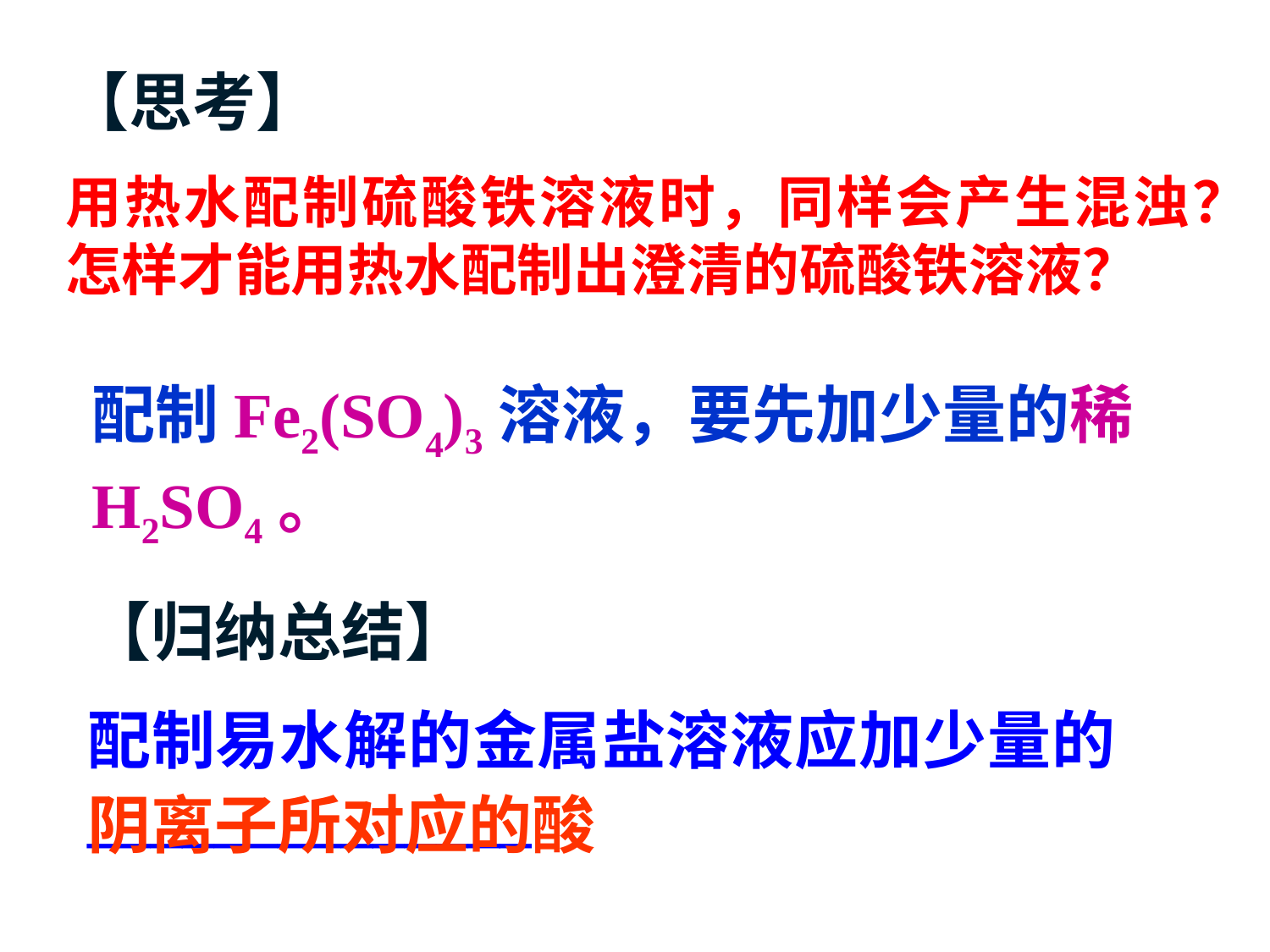

【思考】
用热水配制硫酸铁溶液时，同样会产生混浊？怎样才能用热水配制出澄清的硫酸铁溶液？
配制Fe2(SO4)3溶液，要先加少量的稀H2SO4。
【归纳总结】
配制易水解的金属盐溶液应加少量的______________
阴离子所对应的酸